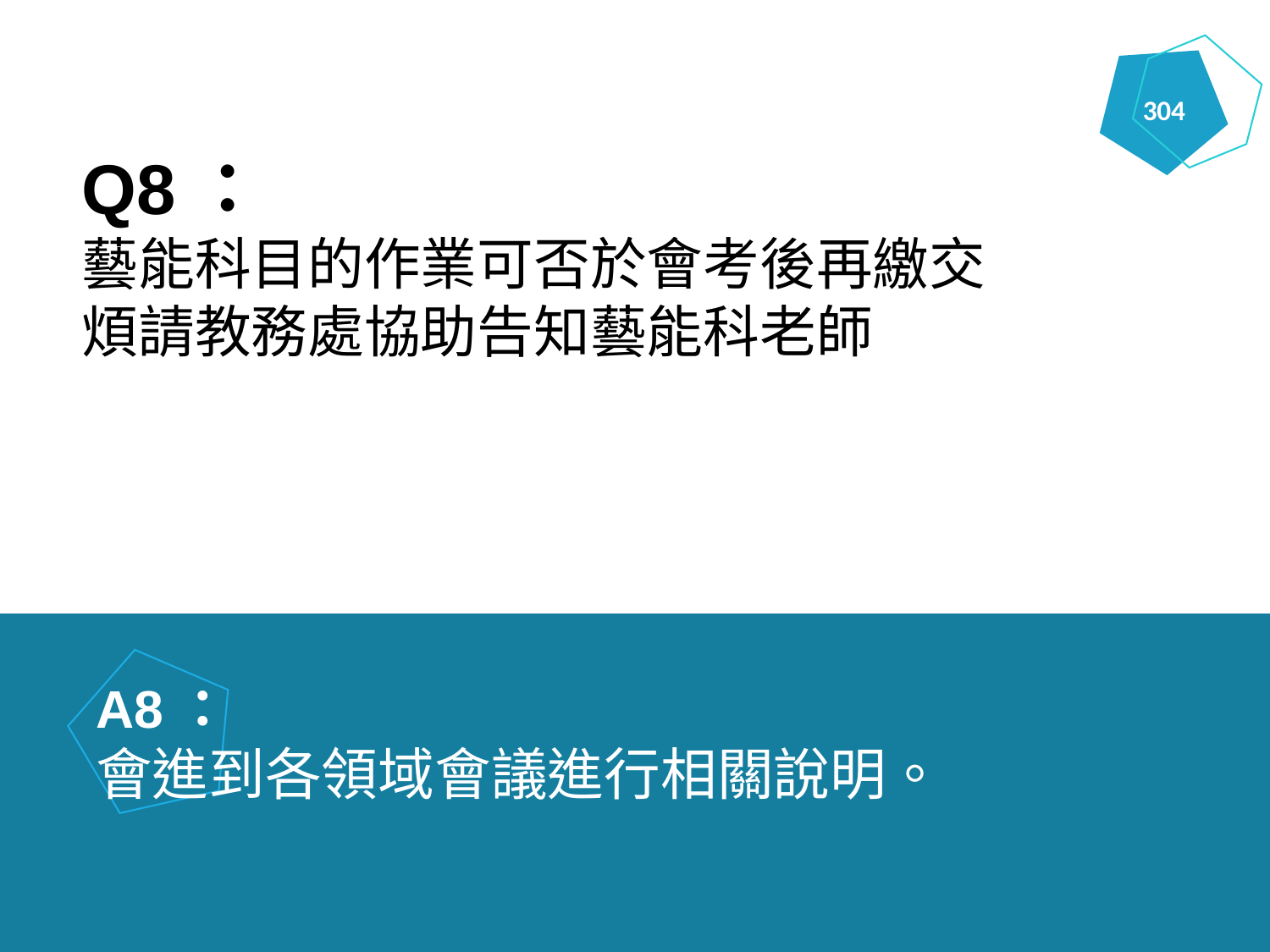

304
Q8：
藝能科目的作業可否於會考後再繳交
煩請教務處協助告知藝能科老師

A8：
會進到各領域會議進行相關說明。